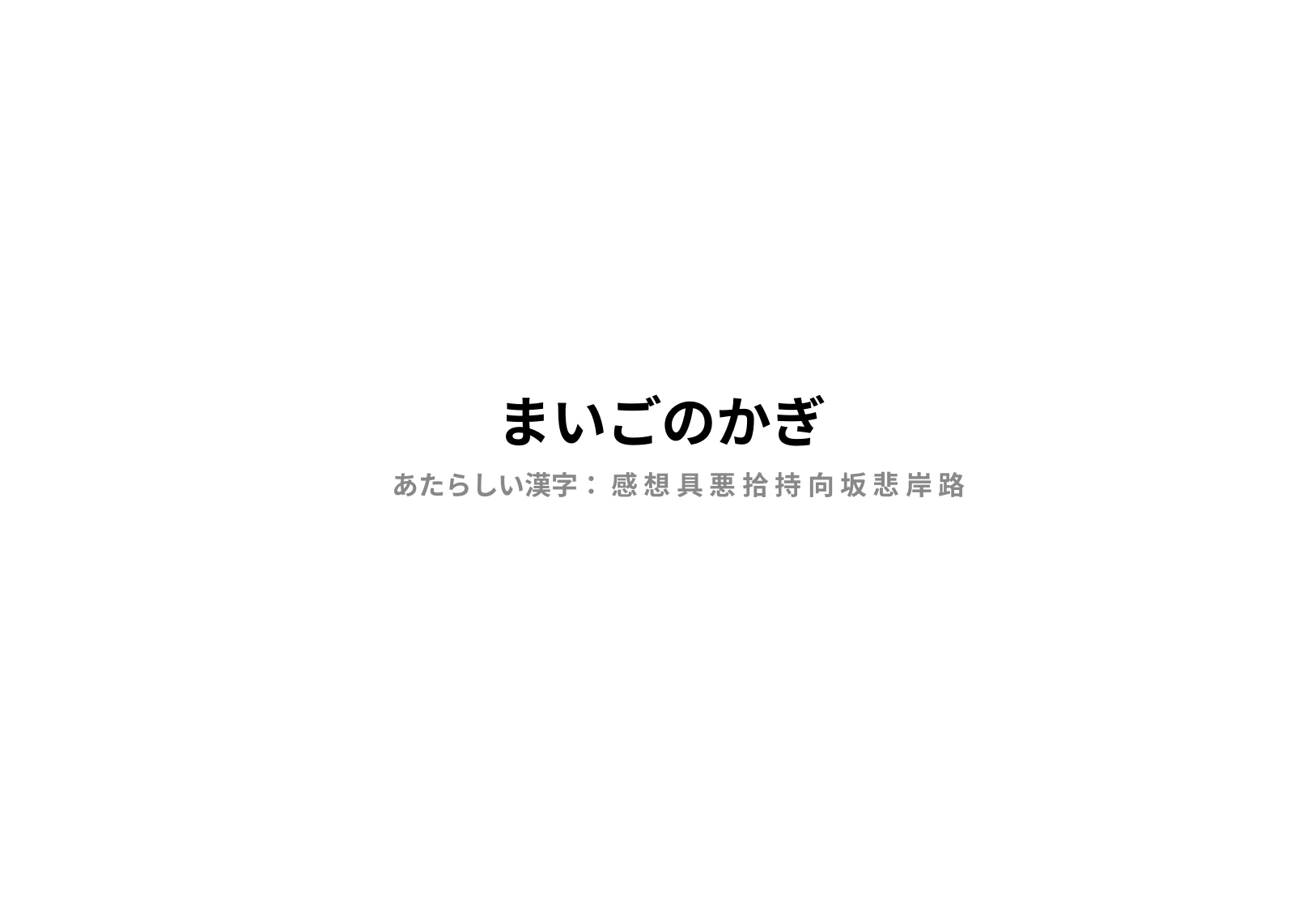

# まいごのかぎ
あたらしい漢字： 感 想 具 悪 拾 持 向 坂 悲 岸 路